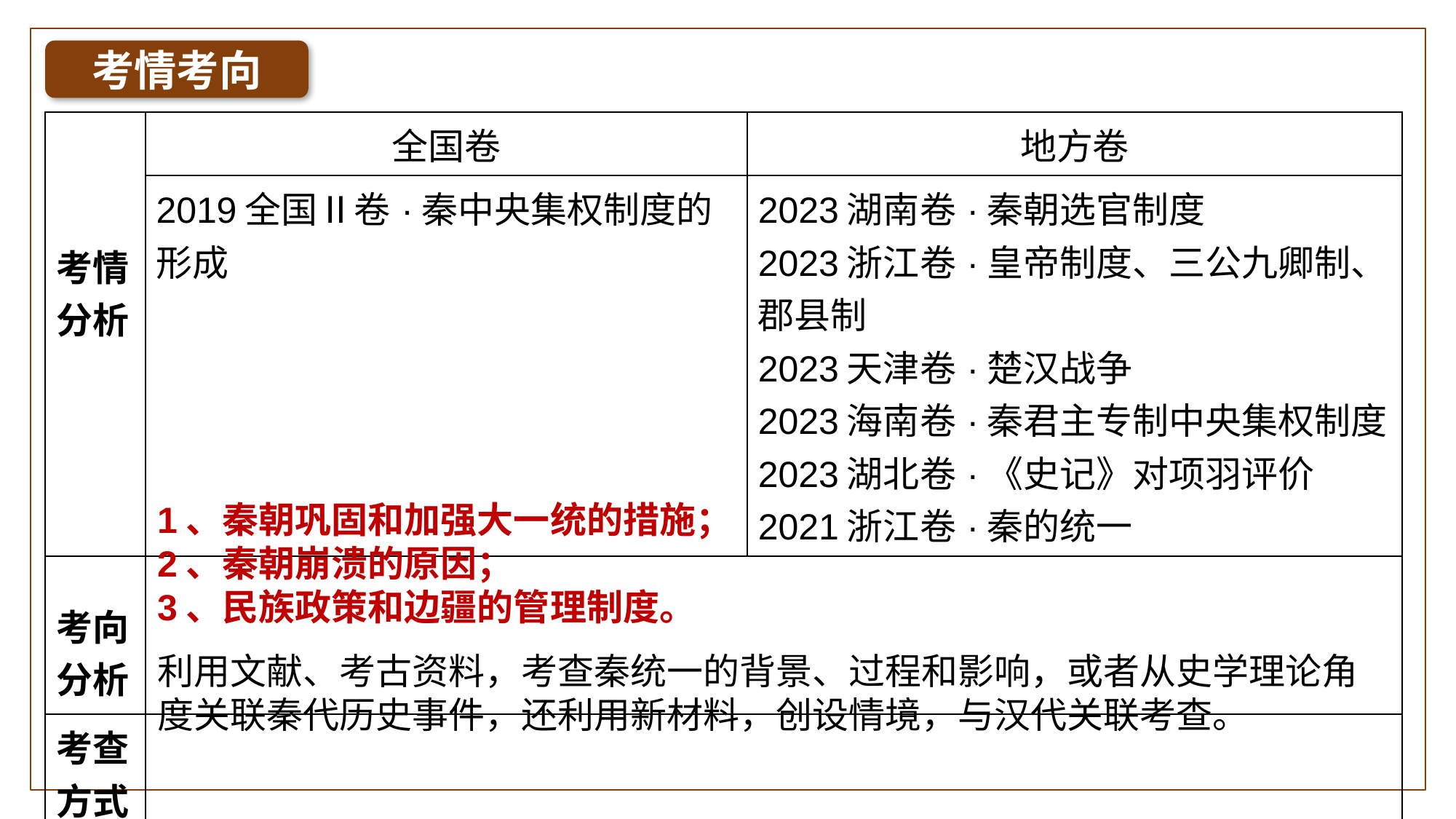

考情考向
| 考情分析 | 全国卷 | 地方卷 |
| --- | --- | --- |
|  | 2019全国Ⅱ卷·秦中央集权制度的形成 | 2023湖南卷·秦朝选官制度 2023浙江卷·皇帝制度、三公九卿制、郡县制 2023天津卷·楚汉战争 2023海南卷·秦君主专制中央集权制度 2023湖北卷·《史记》对项羽评价 2021浙江卷·秦的统一 |
| 考向 分析 |  |  |
| 考查方式 |  |  |
1、秦朝巩固和加强大一统的措施；
2、秦朝崩溃的原因；
3、民族政策和边疆的管理制度。
利用文献、考古资料，考查秦统一的背景、过程和影响，或者从史学理论角度关联秦代历史事件，还利用新材料，创设情境，与汉代关联考查。